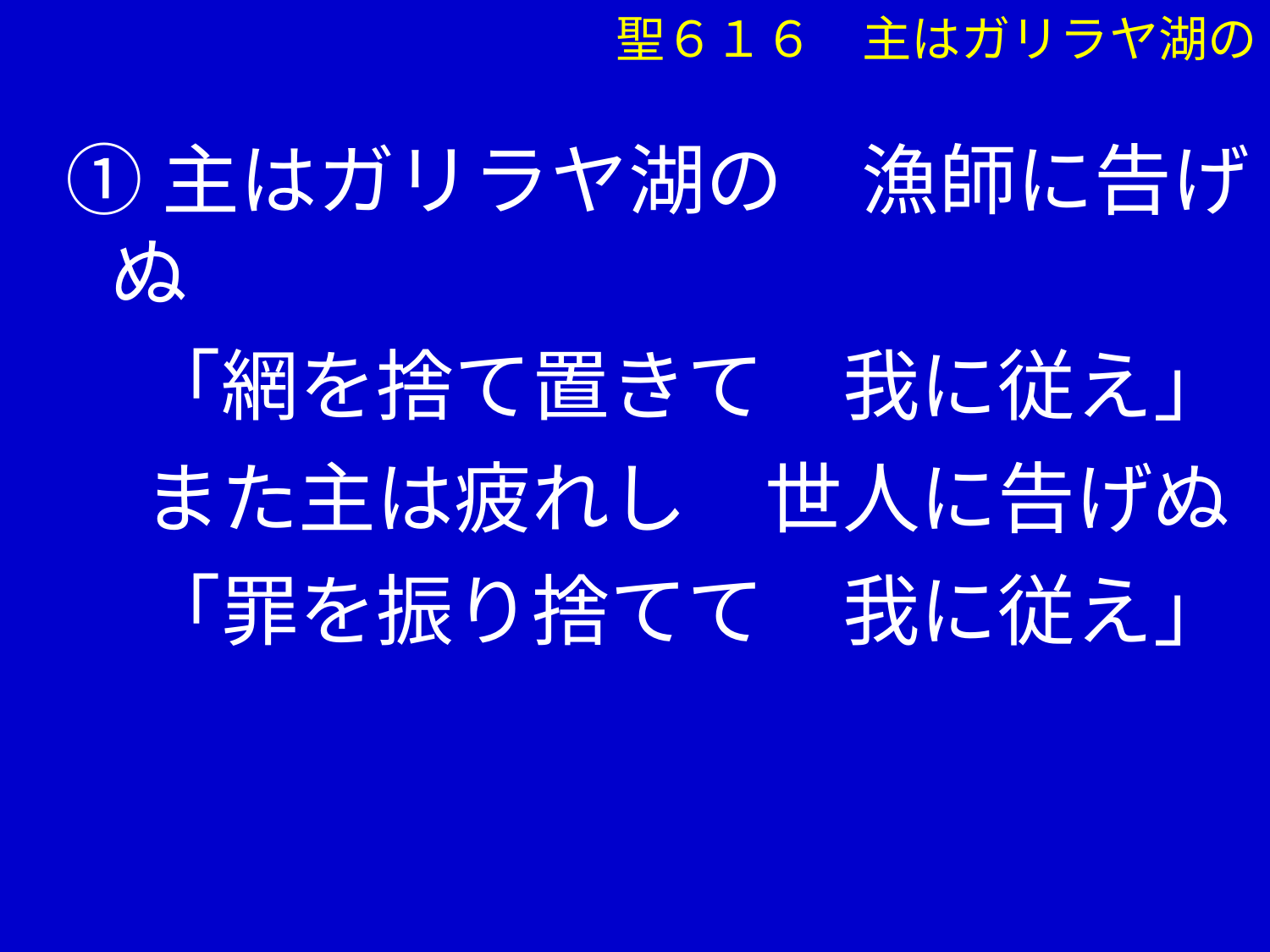

聖６１６　主はガリラヤ湖の
①主はガリラヤ湖の　漁師に告げぬ
　「網を捨て置きて　我に従え」
　また主は疲れし　世人に告げぬ
　「罪を振り捨てて　我に従え」